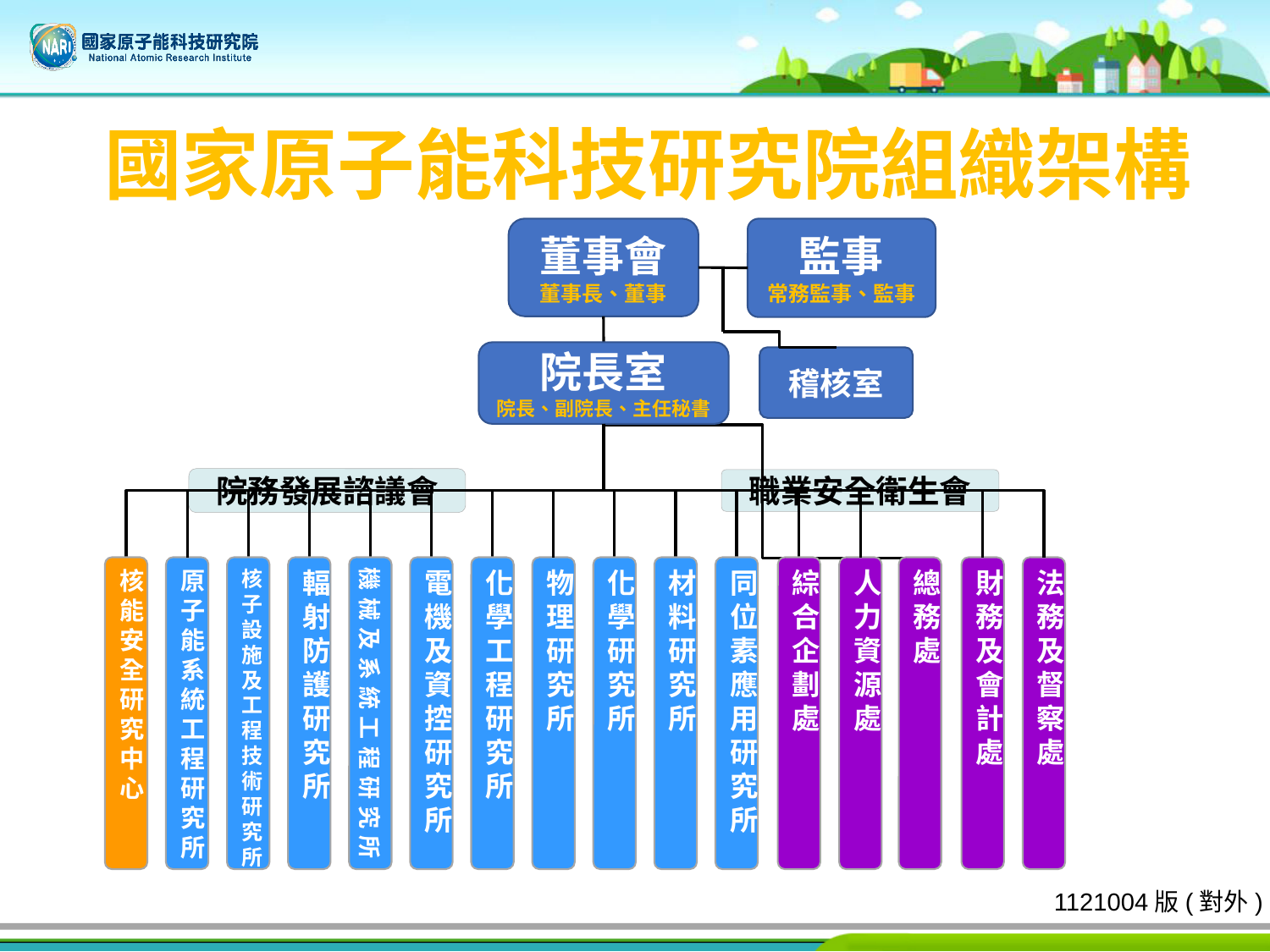

# 國家原子能科技研究院組織架構
董事會
董事長、董事
監事
常務監事、監事
院長室
院長、副院長、主任秘書
稽核室
院務發展諮議會
職業安全衛生會
核能安全研究中心
原子能系統工程研究所
核子設施及工程技術研究所
輻射防護研究所
機械及系統工程研究所
電機及資控研究所
化學工程研究所
物理研究所
化學研究所
材料研究所
同位素應用研究所
綜合企劃處

人力資源處

總務處

財務及會計處
法務及督察處
1121004版(對外)